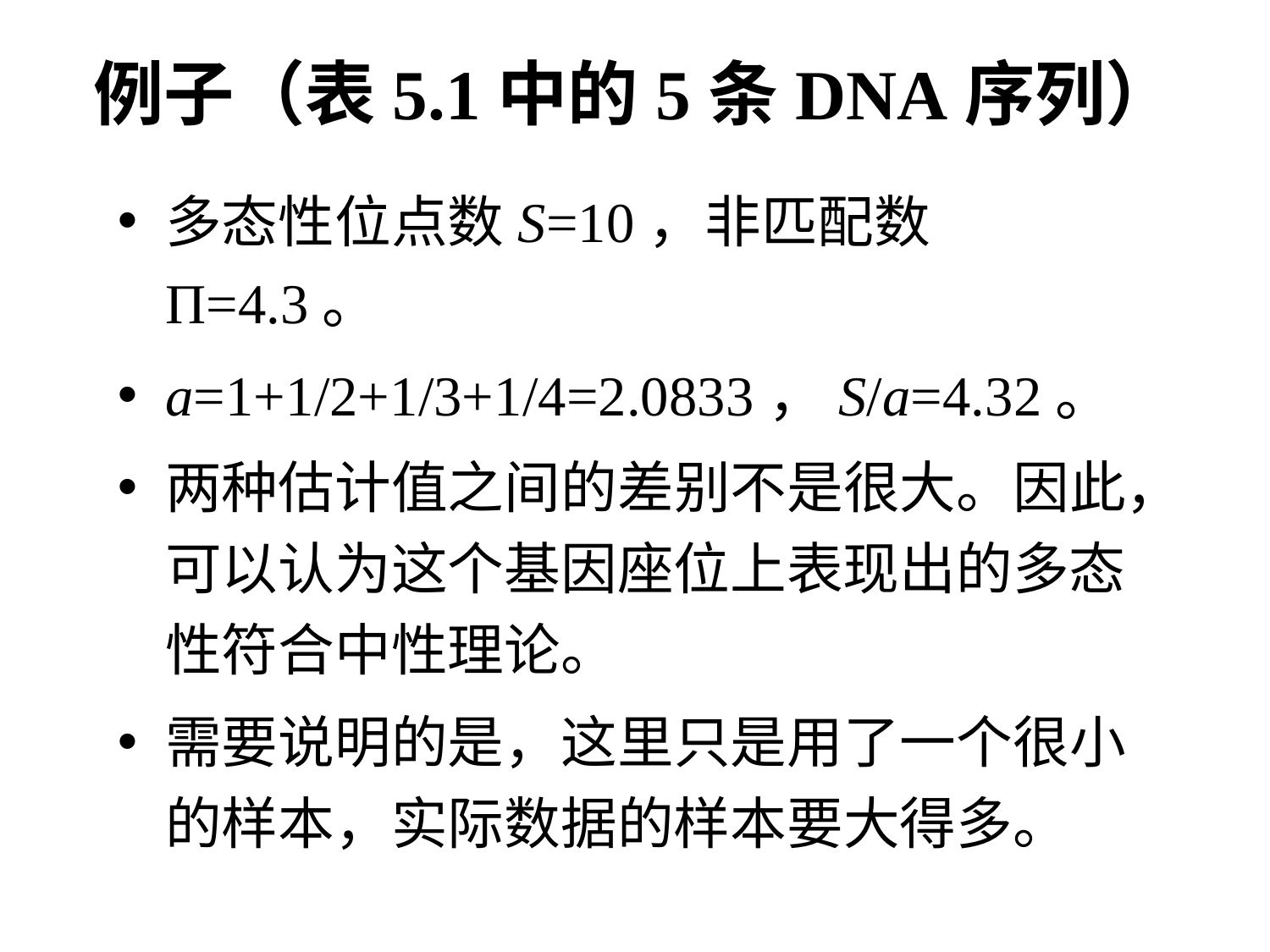

# 例子（表5.1中的5条DNA序列）
多态性位点数S=10，非匹配数Π=4.3。
a=1+1/2+1/3+1/4=2.0833，S/a=4.32。
两种估计值之间的差别不是很大。因此，可以认为这个基因座位上表现出的多态性符合中性理论。
需要说明的是，这里只是用了一个很小的样本，实际数据的样本要大得多。